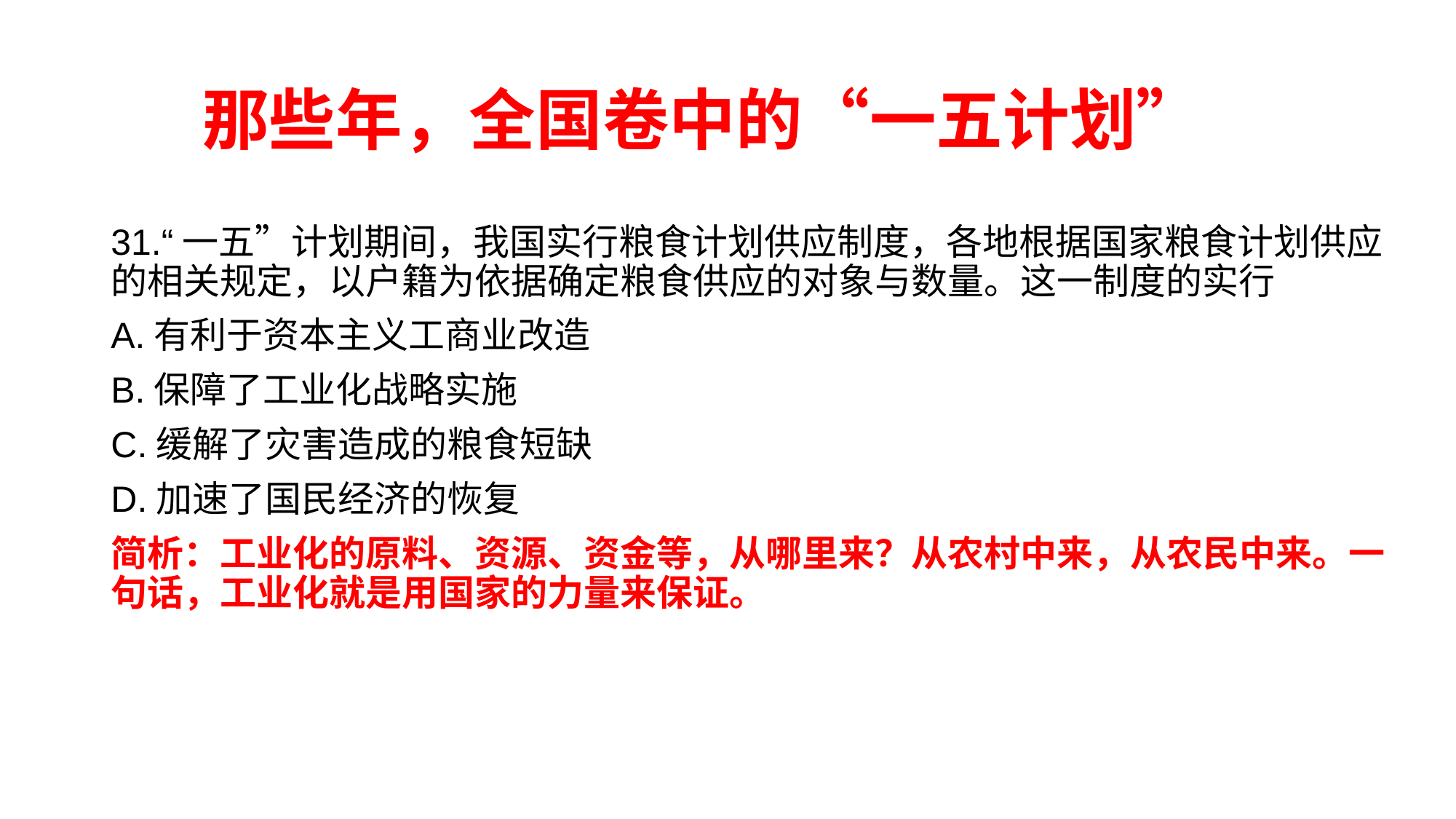

# 那些年，全国卷中的“一五计划”
31.“一五”计划期间，我国实行粮食计划供应制度，各地根据国家粮食计划供应的相关规定，以户籍为依据确定粮食供应的对象与数量。这一制度的实行
A.有利于资本主义工商业改造
B.保障了工业化战略实施
C.缓解了灾害造成的粮食短缺
D.加速了国民经济的恢复
简析：工业化的原料、资源、资金等，从哪里来？从农村中来，从农民中来。一句话，工业化就是用国家的力量来保证。